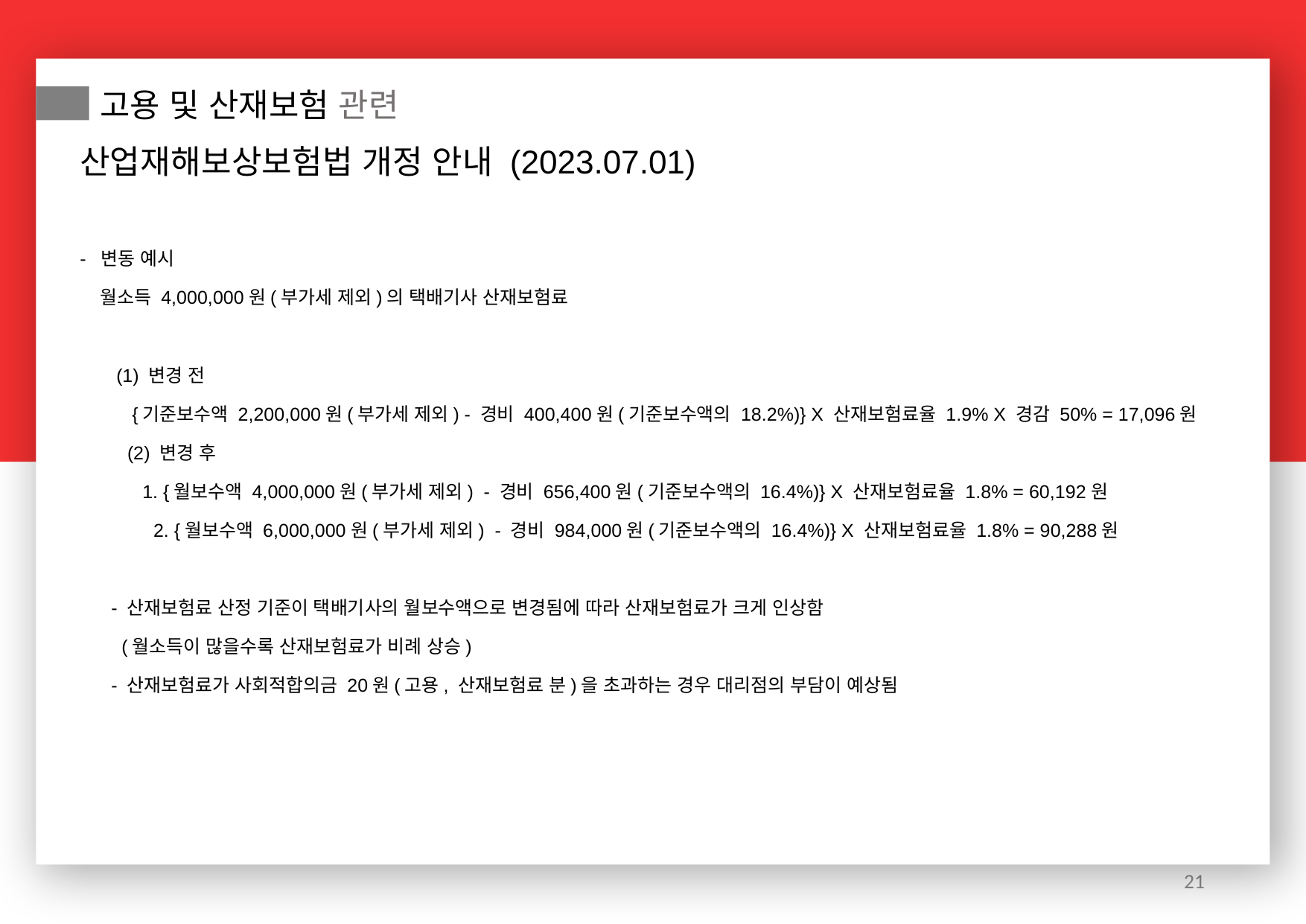

고용 및 산재보험 관련

산업재해보상보험법 개정 안내 (2023.07.01)

-  변동 예시
   월소득 4,000,000원(부가세 제외)의 택배기사 산재보험료

       (1) 변경 전
          {기준보수액 2,200,000원(부가세 제외) - 경비 400,400원(기준보수액의 18.2%)} X 산재보험료율 1.9% X 경감 50% = 17,096원
  (2) 변경 후
            1. {월보수액 4,000,000원(부가세 제외)  - 경비 656,400원(기준보수액의 16.4%)} X 산재보험료율 1.8% = 60,192원         
       2. {월보수액 6,000,000원(부가세 제외)  - 경비 984,000원(기준보수액의 16.4%)} X 산재보험료율 1.8% = 90,288원

      - 산재보험료 산정 기준이 택배기사의 월보수액으로 변경됨에 따라 산재보험료가 크게 인상함
        (월소득이 많을수록 산재보험료가 비례 상승)
      - 산재보험료가 사회적합의금 20원(고용, 산재보험료 분)을 초과하는 경우 대리점의 부담이 예상됨
21